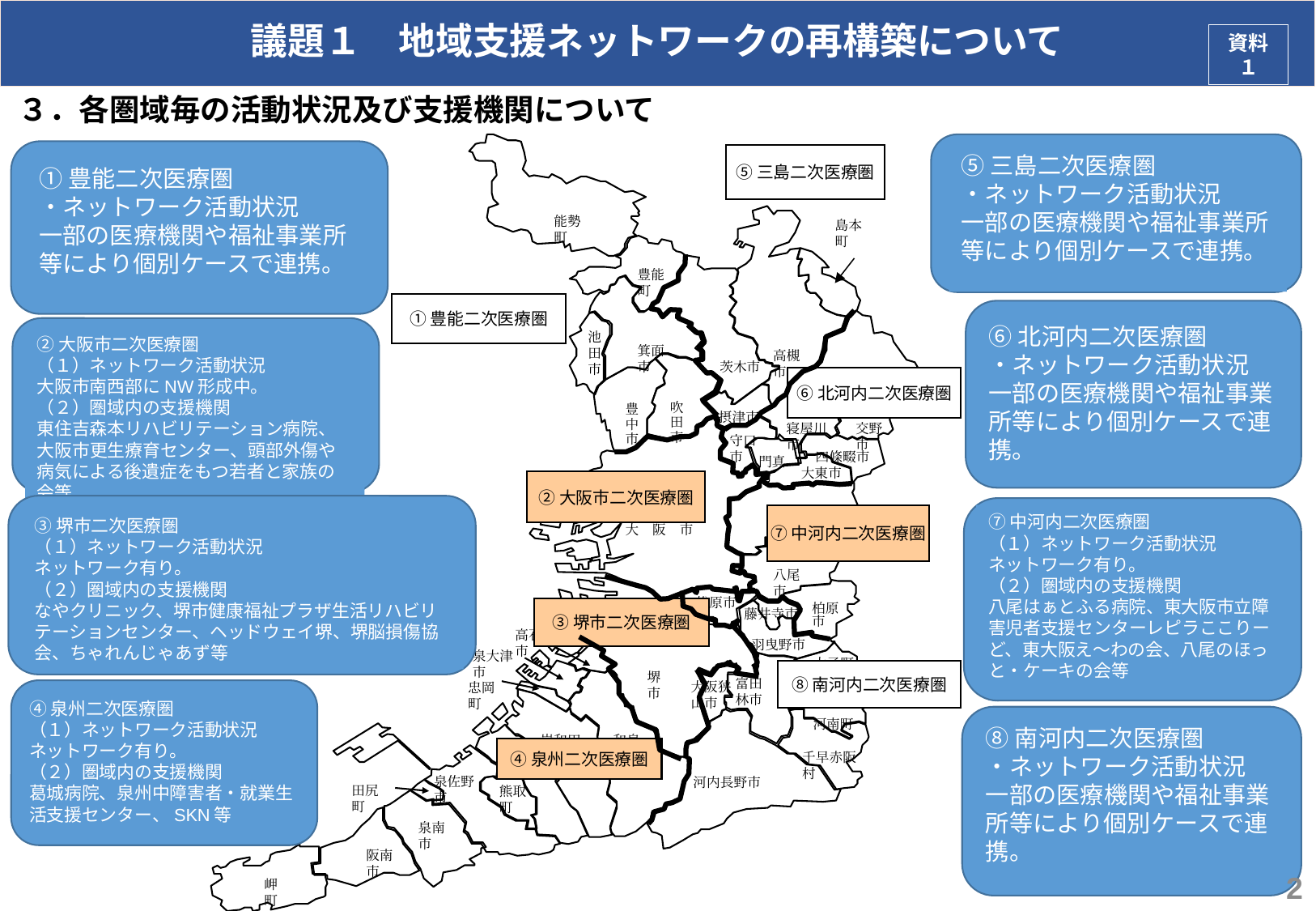

# 議題１　地域支援ネットワークの再構築について
資料１
３．各圏域毎の活動状況及び支援機関について

⑤三島二次医療圏

能勢町

島本町

豊能町

①豊能二次医療圏

池田市
箕面市

高槻市

茨木市

⑥北河内二次医療圏
枚方市

吹田市

豊中市

摂津市

守口市

寝屋川市

交野市

四條畷市

門真市

大東市

②大阪市二次医療圏

⑦中河内二次医療圏
東大阪市

大　阪　市

八尾市

柏原市

松原市

③堺市二次医療圏

藤井寺市
高石市

羽曳野市

泉大津市

太子町

⑧南河内二次医療圏

堺　市

大阪狭山市

富田林市

忠岡町

河南町

 貝塚市

岸和田市

和泉市

千早赤阪村

④泉州二次医療圏

泉佐野市

河内長野市

田尻町

熊取町

泉南市

阪南市

岬　町

⑤三島二次医療圏
・ネットワーク活動状況
一部の医療機関や福祉事業所等により個別ケースで連携。

①豊能二次医療圏
・ネットワーク活動状況
一部の医療機関や福祉事業所等により個別ケースで連携。

⑥北河内二次医療圏
・ネットワーク活動状況
一部の医療機関や福祉事業所等により個別ケースで連携。

②大阪市二次医療圏
（１）ネットワーク活動状況
大阪市南西部にNW形成中。
（２）圏域内の支援機関
東住吉森本リハビリテーション病院、大阪市更生療育センター、頭部外傷や病気による後遺症をもつ若者と家族の会等

③堺市二次医療圏
（１）ネットワーク活動状況
ネットワーク有り。
（２）圏域内の支援機関
なやクリニック、堺市健康福祉プラザ生活リハビリテーションセンター、ヘッドウェイ堺、堺脳損傷協会、ちゃれんじゃあず等

⑦中河内二次医療圏
（１）ネットワーク活動状況
ネットワーク有り。
（２）圏域内の支援機関
八尾はぁとふる病院、東大阪市立障害児者支援センターレピラここりーど、東大阪え～わの会、八尾のほっと・ケーキの会等

④泉州二次医療圏
（１）ネットワーク活動状況
ネットワーク有り。
（２）圏域内の支援機関
葛城病院、泉州中障害者・就業生活支援センター、SKN等

⑧南河内二次医療圏
・ネットワーク活動状況
一部の医療機関や福祉事業所等により個別ケースで連携。
2